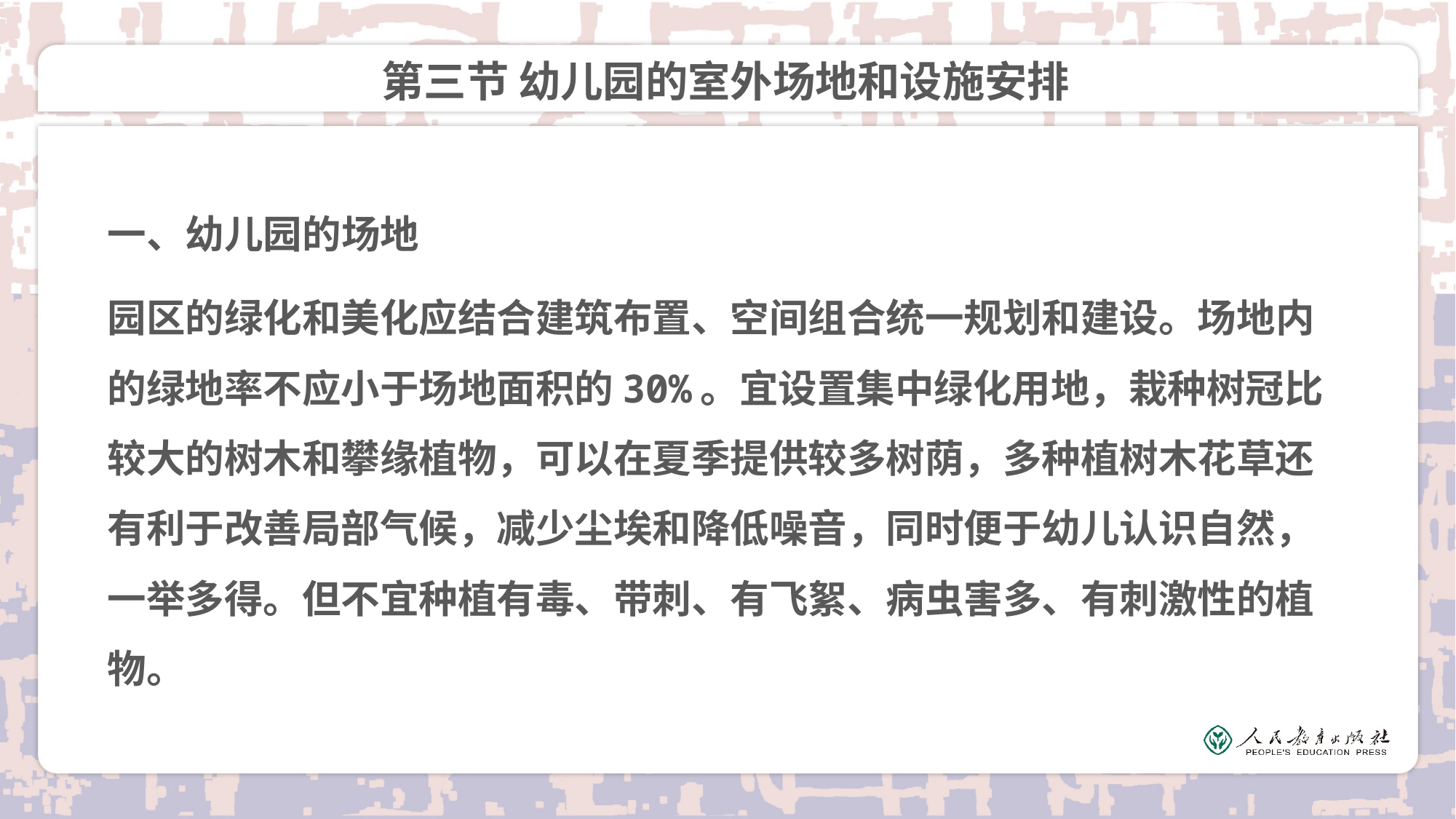

# 第三节 幼儿园的室外场地和设施安排
一、幼儿园的场地
园区的绿化和美化应结合建筑布置、空间组合统一规划和建设。场地内的绿地率不应小于场地面积的30%。宜设置集中绿化用地，栽种树冠比较大的树木和攀缘植物，可以在夏季提供较多树荫，多种植树木花草还有利于改善局部气候，减少尘埃和降低噪音，同时便于幼儿认识自然，一举多得。但不宜种植有毒、带刺、有飞絮、病虫害多、有刺激性的植物。